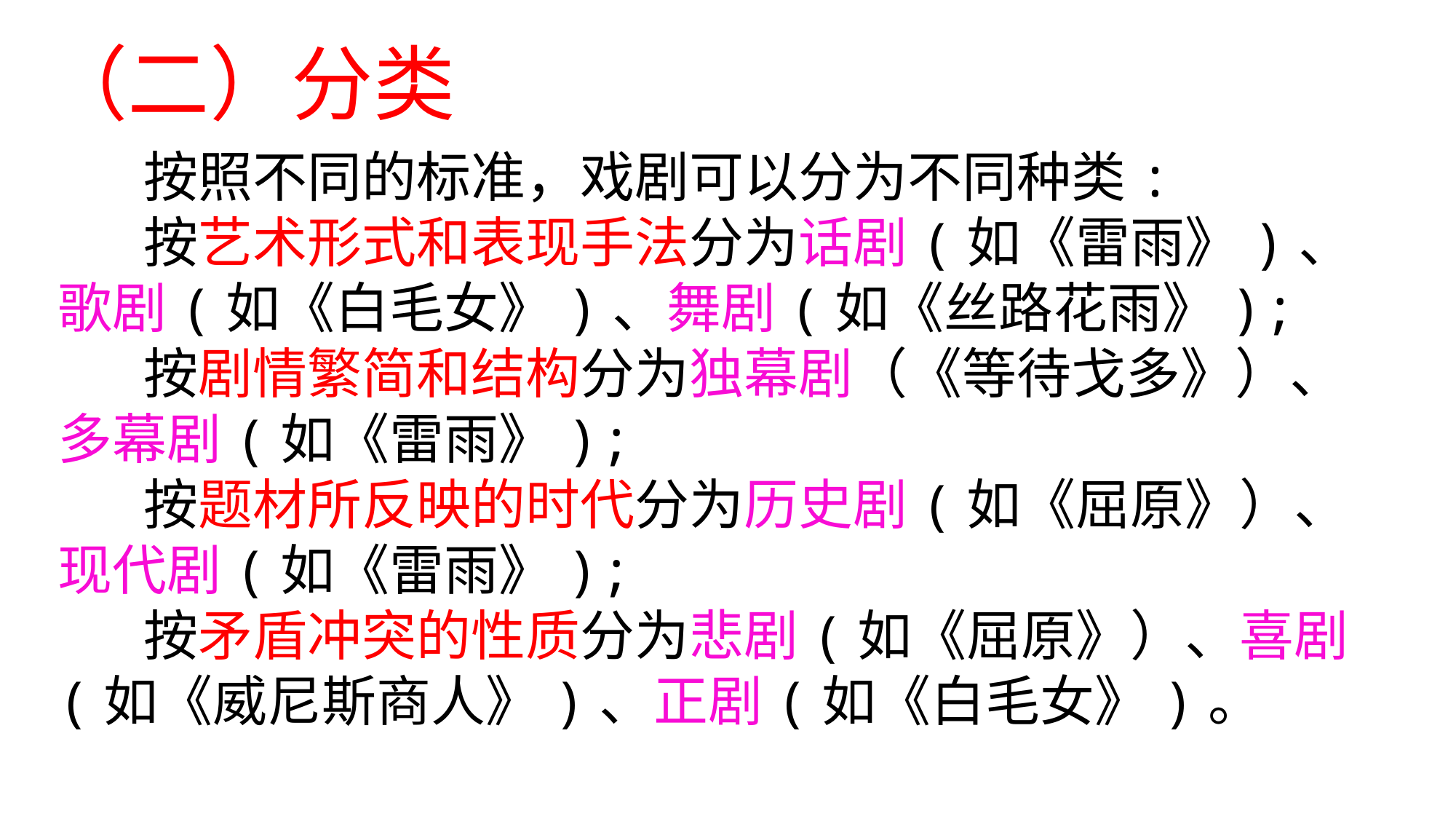

（二）分类
按照不同的标准，戏剧可以分为不同种类:
按艺术形式和表现手法分为话剧(如《雷雨》)、歌剧(如《白毛女》)、舞剧(如《丝路花雨》);
按剧情繁简和结构分为独幕剧（《等待戈多》）、多幕剧(如《雷雨》);
按题材所反映的时代分为历史剧(如《屈原》）、现代剧(如《雷雨》);
按矛盾冲突的性质分为悲剧(如《屈原》）、喜剧(如《威尼斯商人》)、正剧(如《白毛女》)。